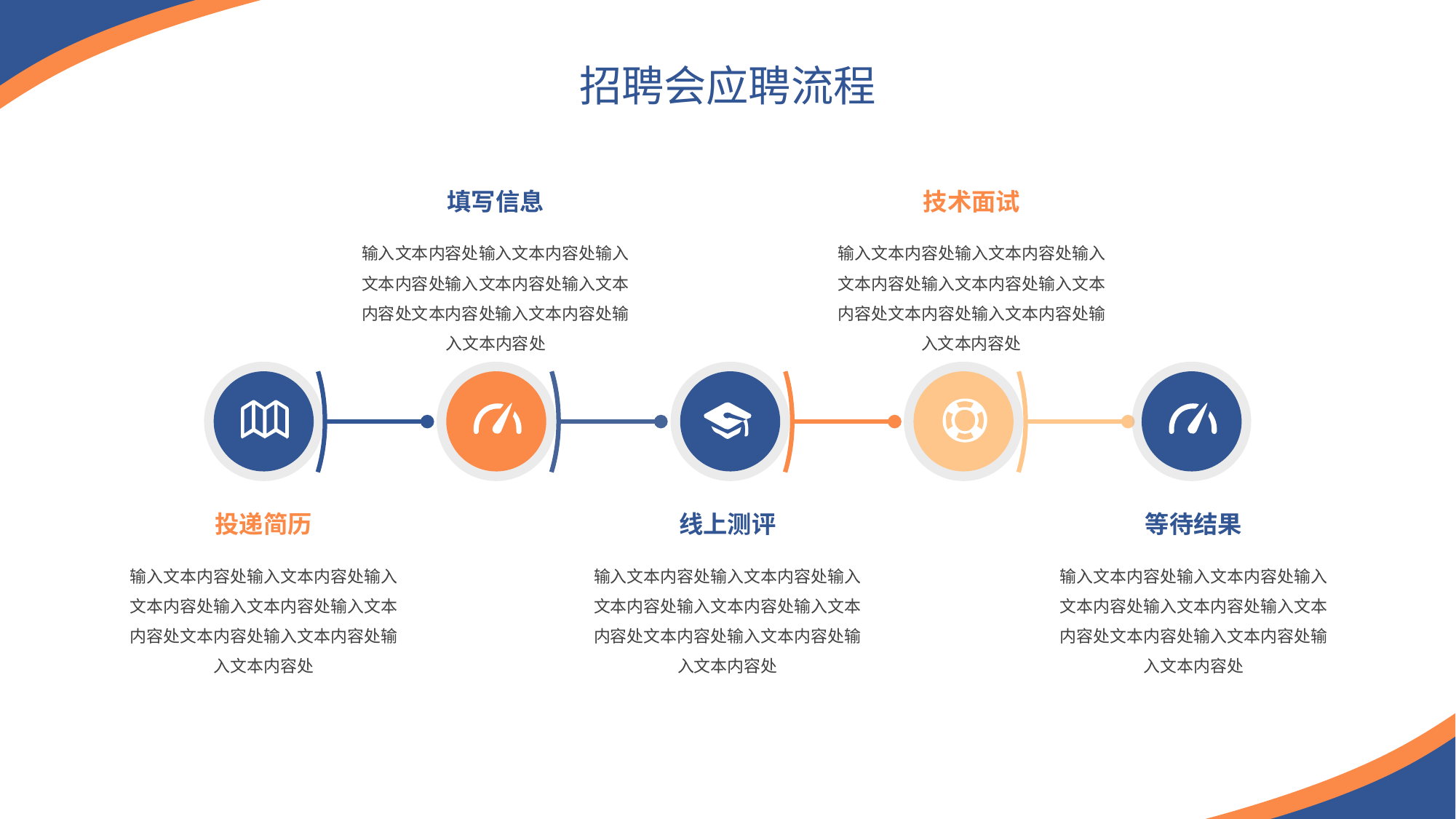

招聘会应聘流程
填写信息
技术面试
输入文本内容处输入文本内容处输入文本内容处输入文本内容处输入文本内容处文本内容处输入文本内容处输入文本内容处
输入文本内容处输入文本内容处输入文本内容处输入文本内容处输入文本内容处文本内容处输入文本内容处输入文本内容处

投递简历
线上测评
等待结果
输入文本内容处输入文本内容处输入文本内容处输入文本内容处输入文本内容处文本内容处输入文本内容处输入文本内容处
输入文本内容处输入文本内容处输入文本内容处输入文本内容处输入文本内容处文本内容处输入文本内容处输入文本内容处
输入文本内容处输入文本内容处输入文本内容处输入文本内容处输入文本内容处文本内容处输入文本内容处输入文本内容处